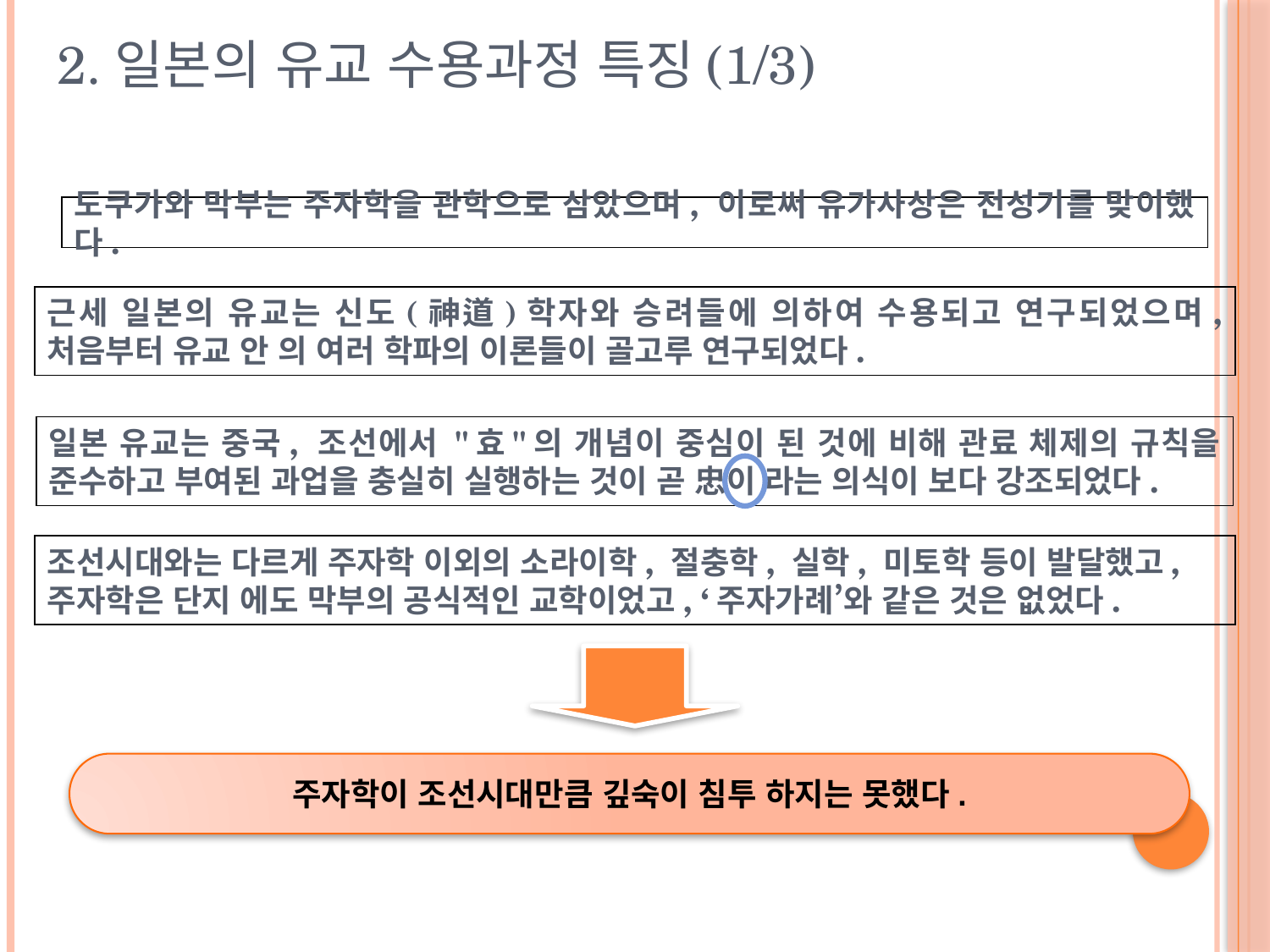

# 2.일본의 유교 수용과정 특징(1/3)
도쿠가와 막부는 주자학을 관학으로 삼았으며, 이로써 유가사상은 전성기를 맞이했다.
근세 일본의 유교는 신도(神道)학자와 승려들에 의하여 수용되고 연구되었으며, 처음부터 유교 안 의 여러 학파의 이론들이 골고루 연구되었다.
일본 유교는 중국, 조선에서 "효"의 개념이 중심이 된 것에 비해 관료 체제의 규칙을 준수하고 부여된 과업을 충실히 실행하는 것이 곧 忠이 라는 의식이 보다 강조되었다.

조선시대와는 다르게 주자학 이외의 소라이학, 절충학, 실학, 미토학 등이 발달했고, 주자학은 단지 에도 막부의 공식적인 교학이었고, ‘주자가례’와 같은 것은 없었다.

주자학이 조선시대만큼 깊숙이 침투 하지는 못했다.